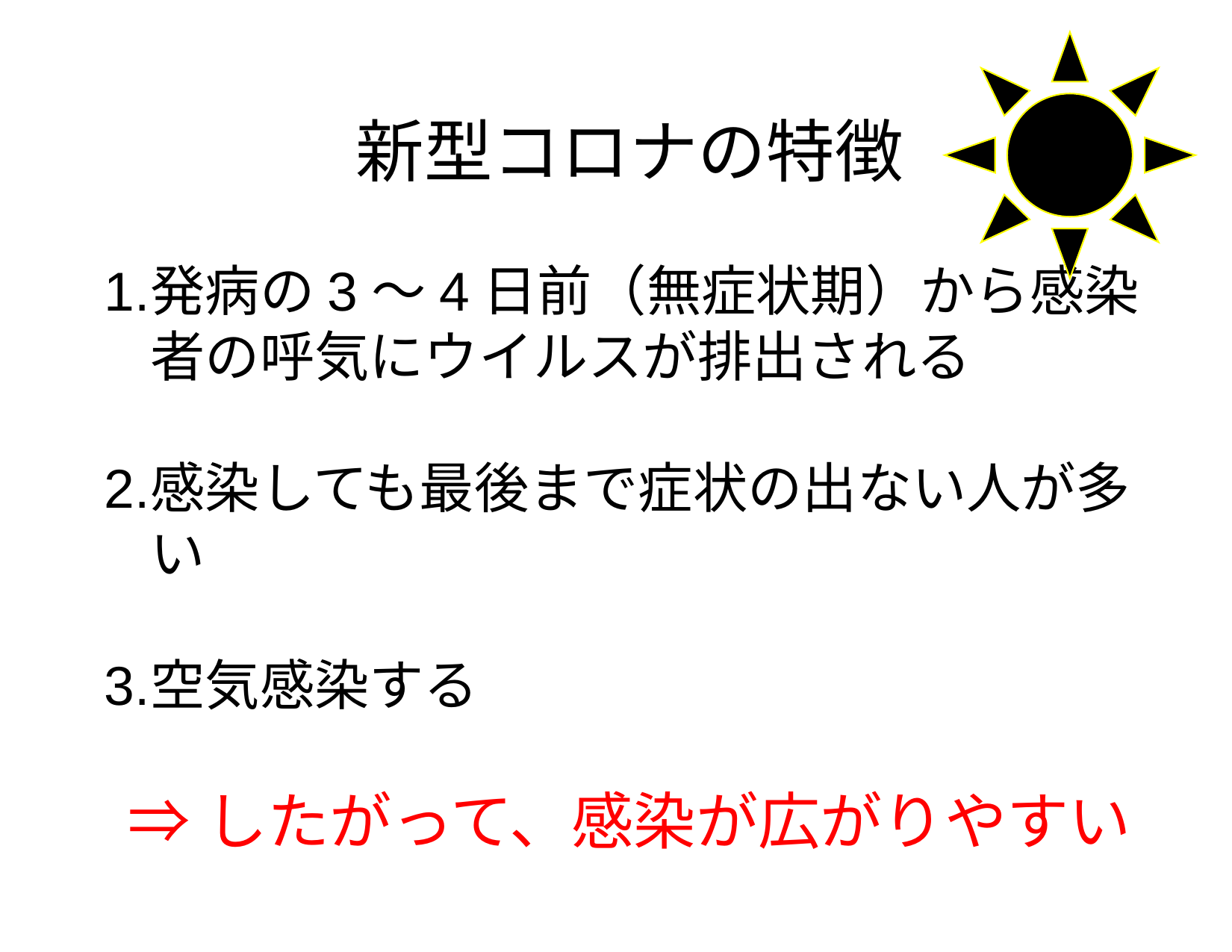

新型コロナの特徴

発病の3～4日前（無症状期）から感染者の呼気にウイルスが排出される

感染しても最後まで症状の出ない人が多い

空気感染する

⇒したがって、感染が広がりやすい